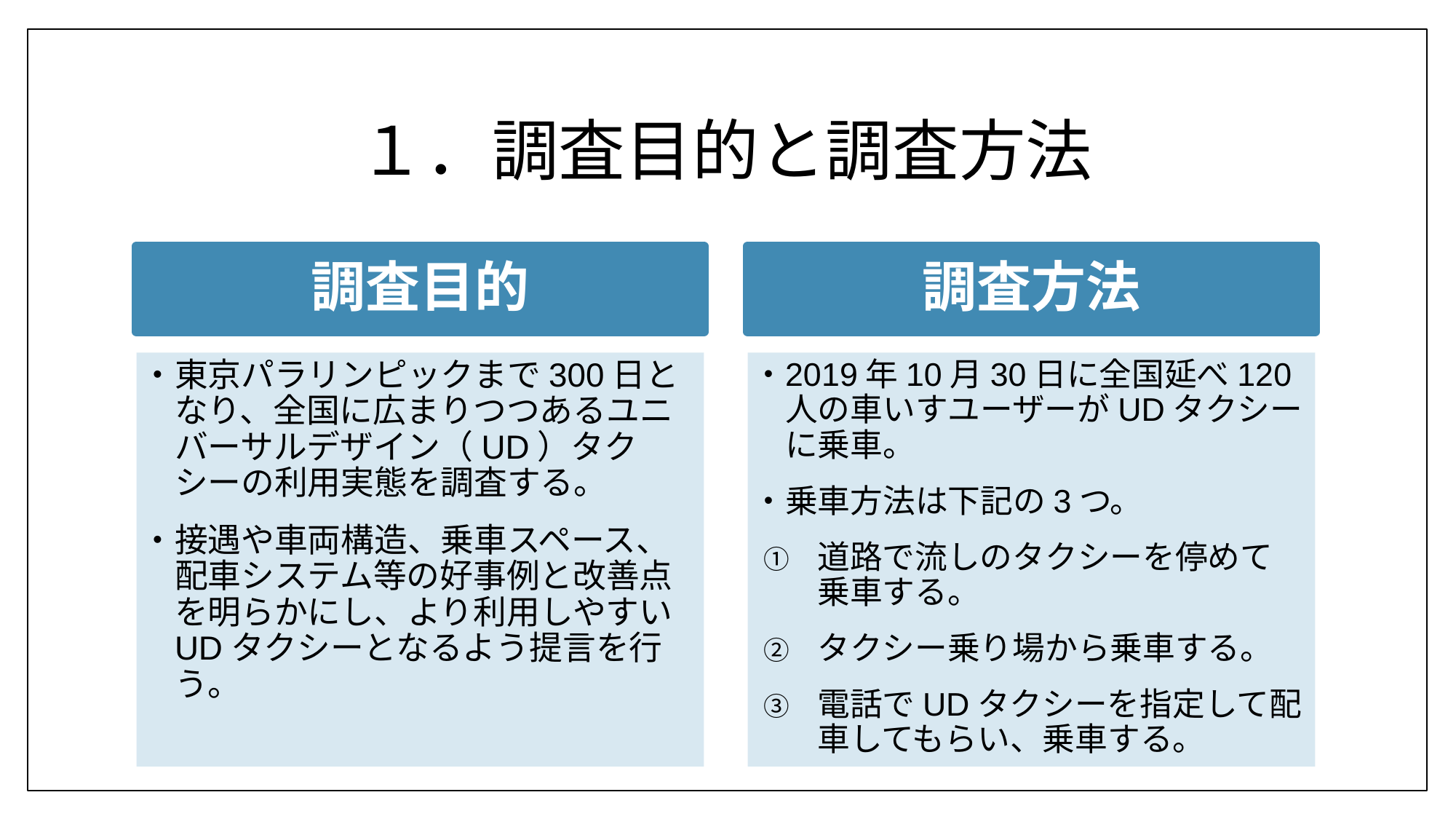

# １．調査目的と調査方法
調査方法
調査目的
東京パラリンピックまで300日となり、全国に広まりつつあるユニバーサルデザイン（UD）タクシーの利用実態を調査する。
接遇や車両構造、乗車スペース、配車システム等の好事例と改善点を明らかにし、より利用しやすいUDタクシーとなるよう提言を行う。
2019年10月30日に全国延べ120人の車いすユーザーがUDタクシーに乗車。
乗車方法は下記の3つ。
道路で流しのタクシーを停めて乗車する。
タクシー乗り場から乗車する。
電話でUDタクシーを指定して配車してもらい、乗車する。